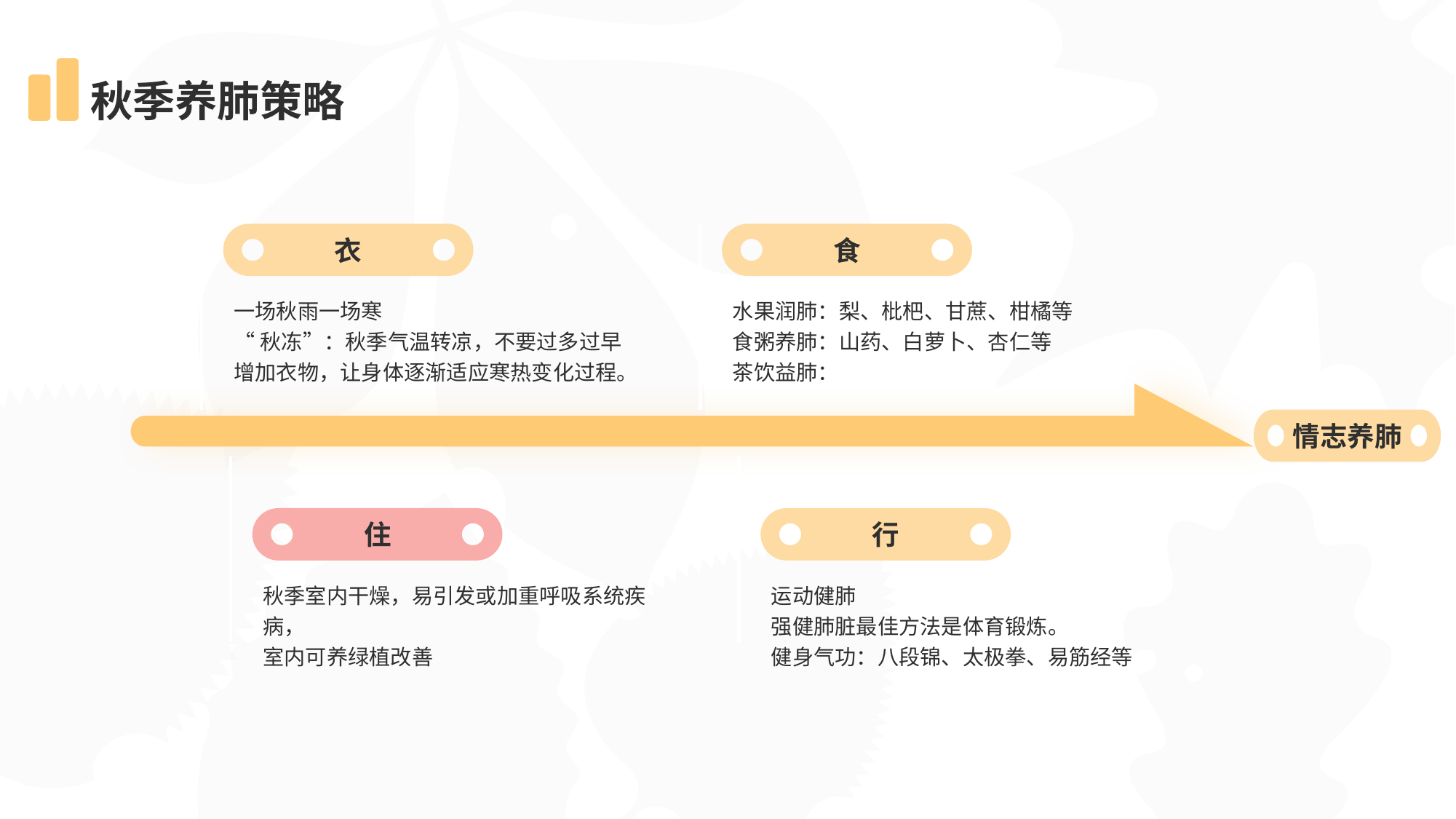

# 秋季养肺策略
衣
一场秋雨一场寒
“秋冻”：秋季气温转凉，不要过多过早增加衣物，让身体逐渐适应寒热变化过程。
食
水果润肺：梨、枇杷、甘蔗、柑橘等
食粥养肺：山药、白萝卜、杏仁等
茶饮益肺：

情志养肺
住
秋季室内干燥，易引发或加重呼吸系统疾病，
室内可养绿植改善
行
运动健肺
强健肺脏最佳方法是体育锻炼。
健身气功：八段锦、太极拳、易筋经等